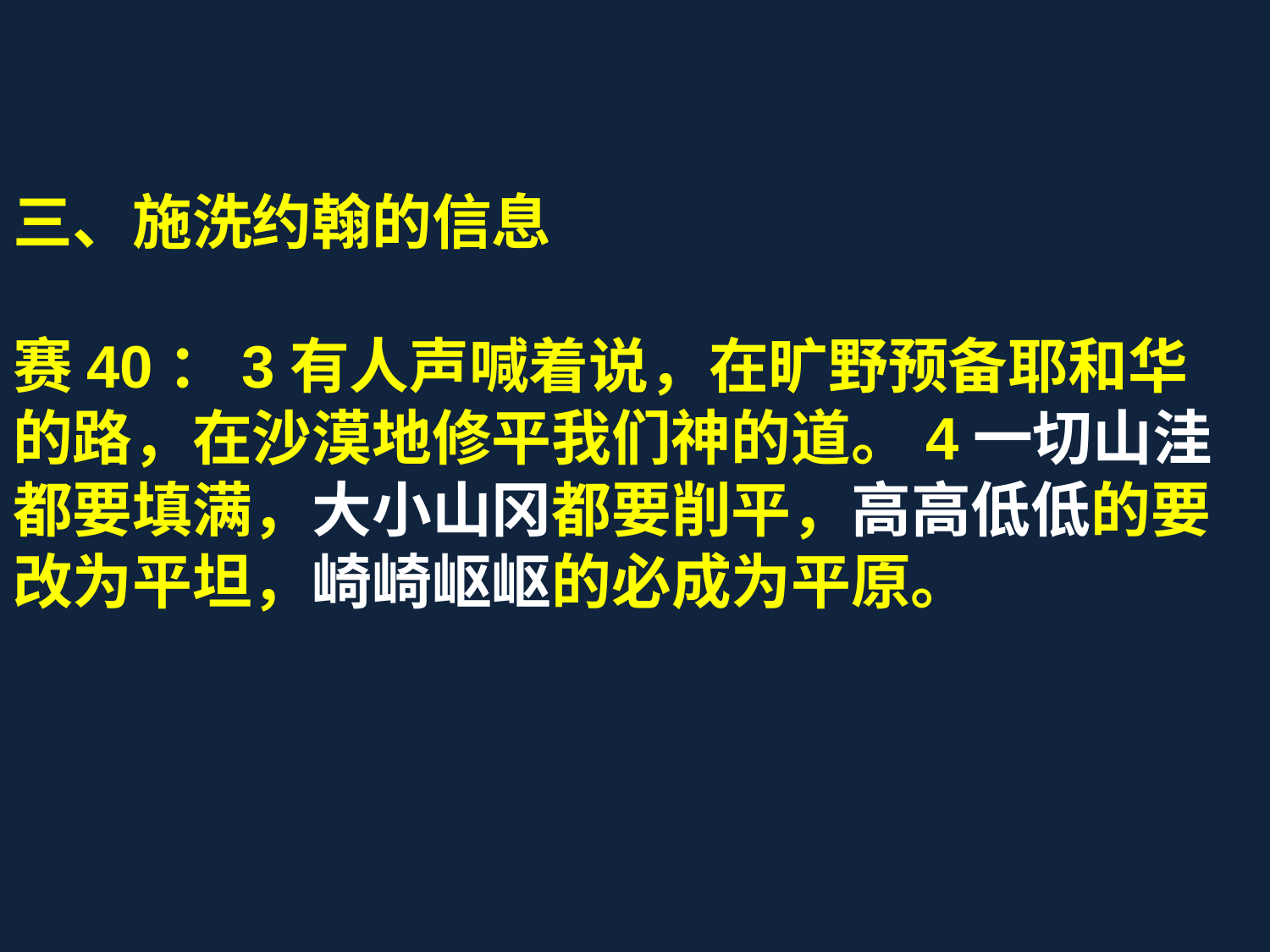

三、施洗约翰的信息
赛40：3有人声喊着说，在旷野预备耶和华的路，在沙漠地修平我们神的道。4一切山洼都要填满，大小山冈都要削平，高高低低的要改为平坦，崎崎岖岖的必成为平原。